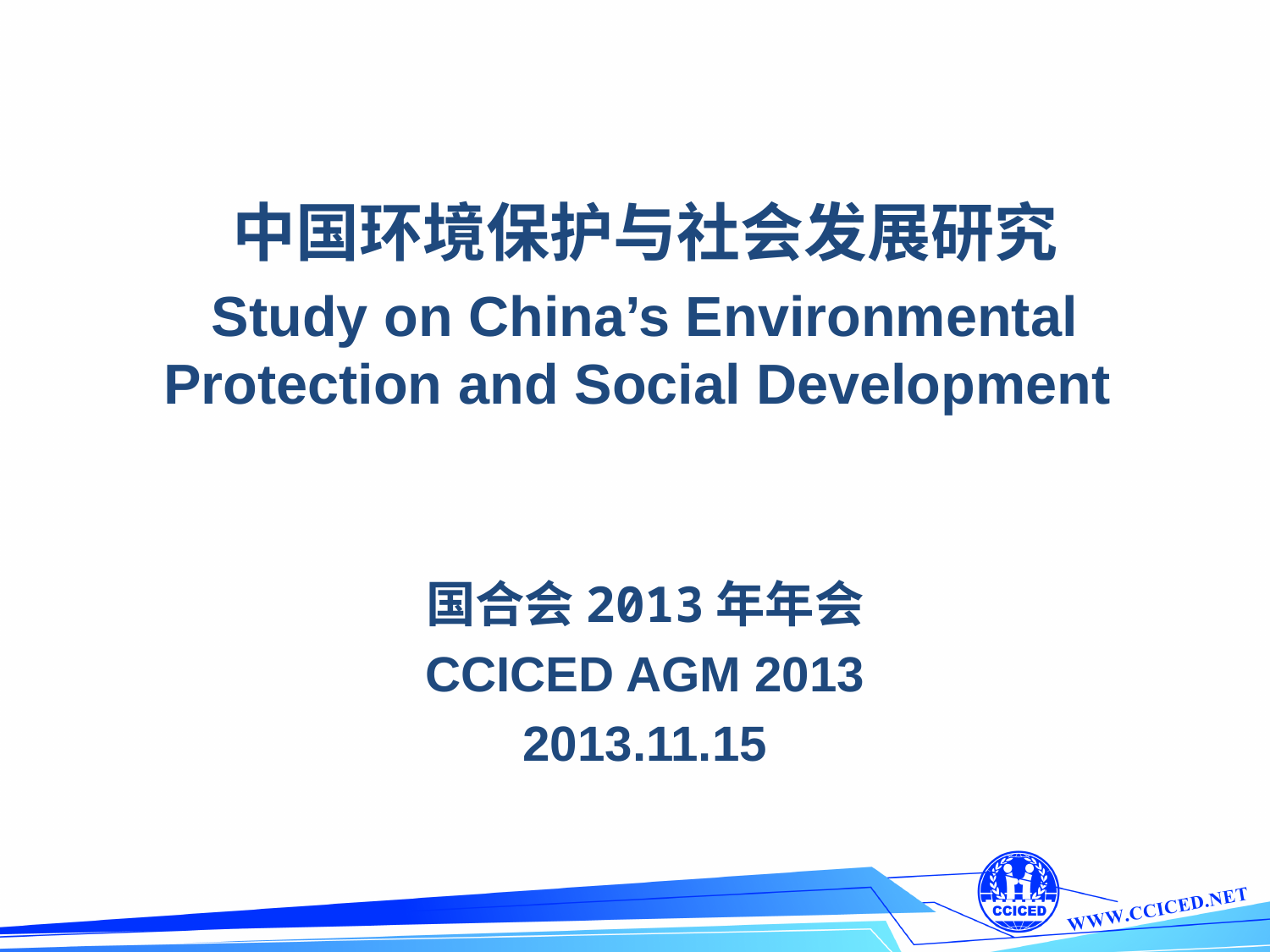

中国环境保护与社会发展研究
Study on China’s Environmental Protection and Social Development

国合会2013年年会
CCICED AGM 2013
2013.11.15